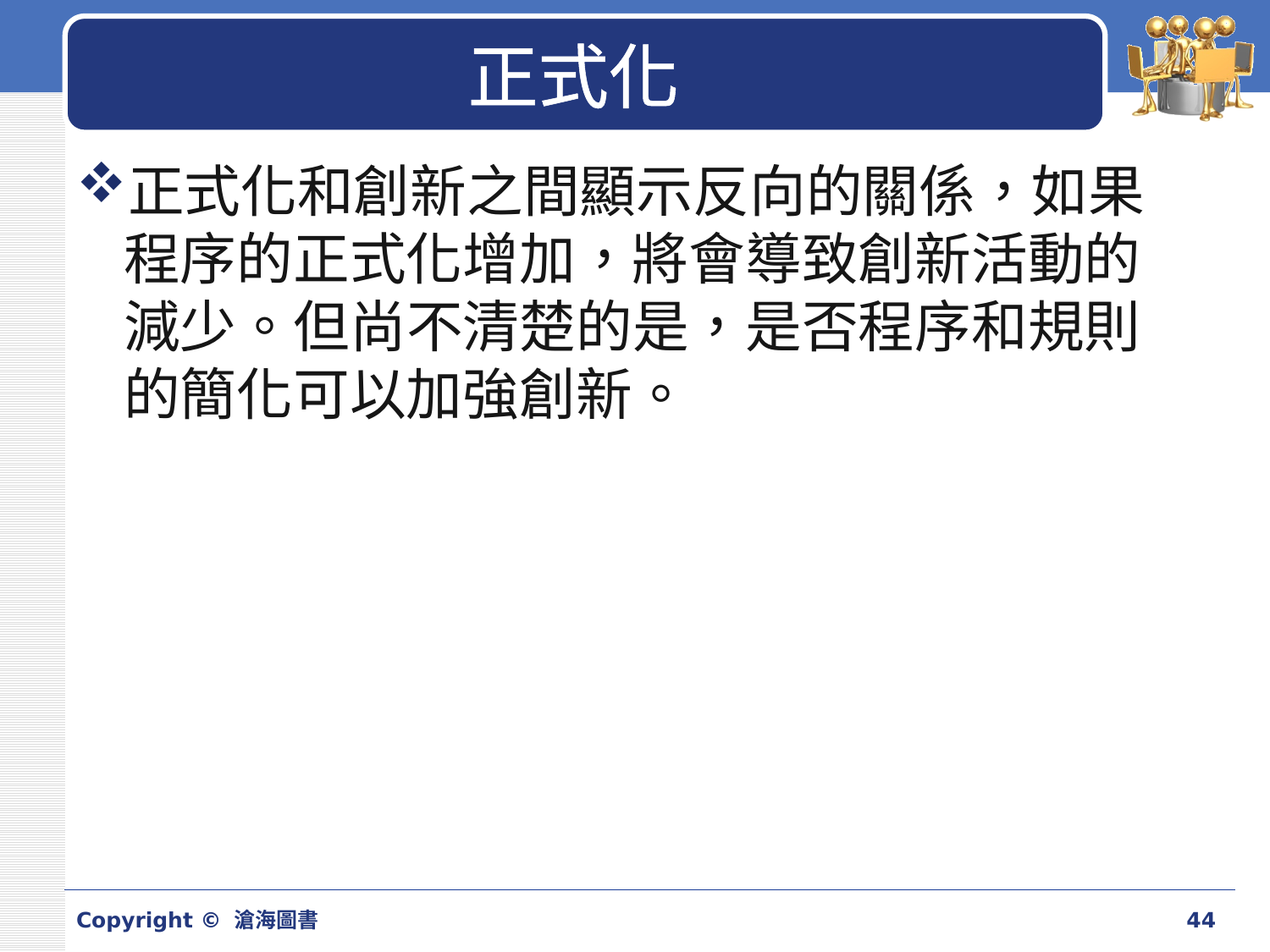

# 正式化
正式化和創新之間顯示反向的關係，如果程序的正式化增加，將會導致創新活動的減少。但尚不清楚的是，是否程序和規則的簡化可以加強創新。
Copyright © 滄海圖書
44